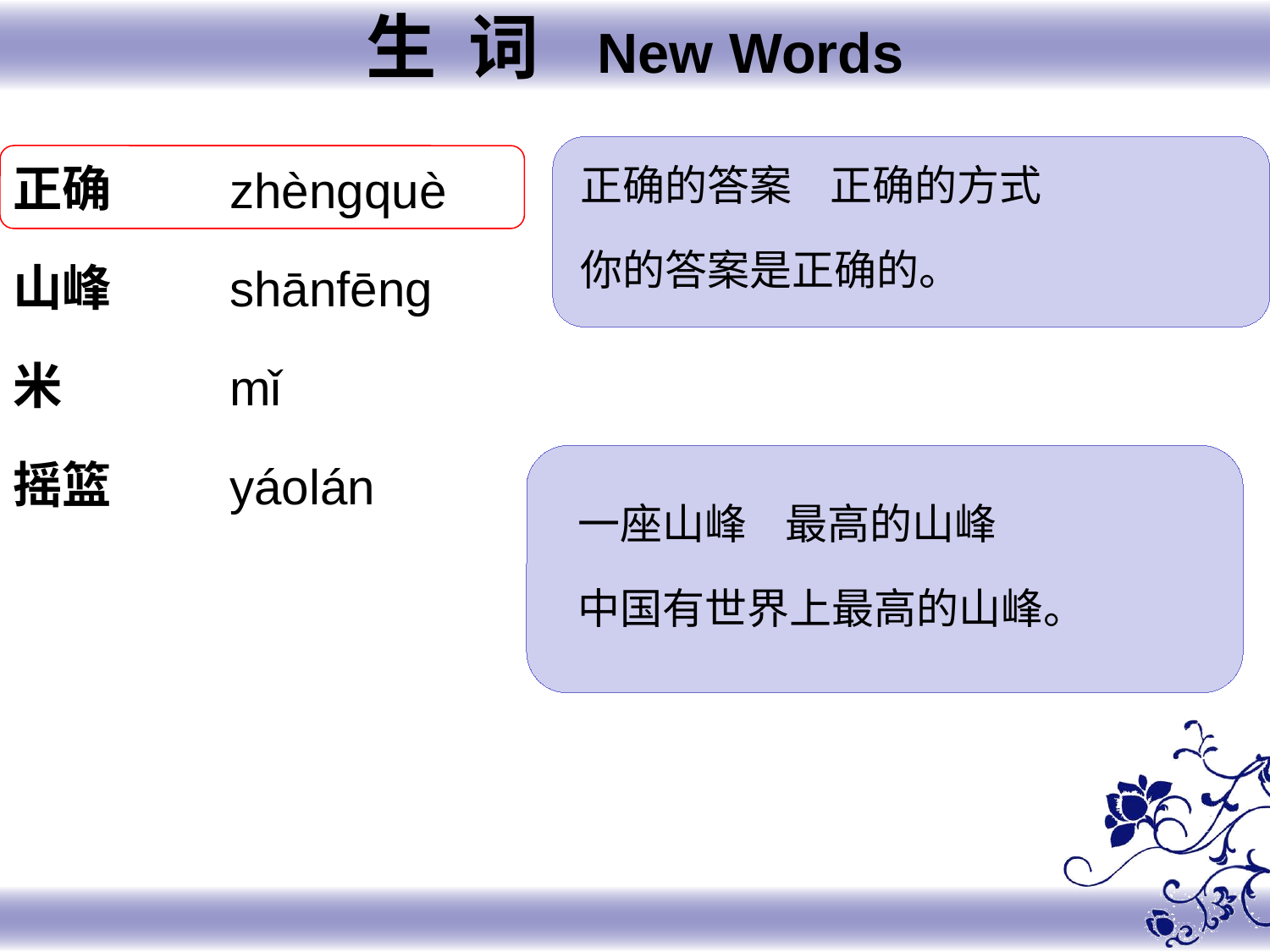

生  词   New Words
正确
山峰
米
摇篮

zhèngquè
shānfēng
mǐ
yáolán

正确的答案    正确的方式
你的答案是正确的。

一座山峰    最高的山峰
中国有世界上最高的山峰。